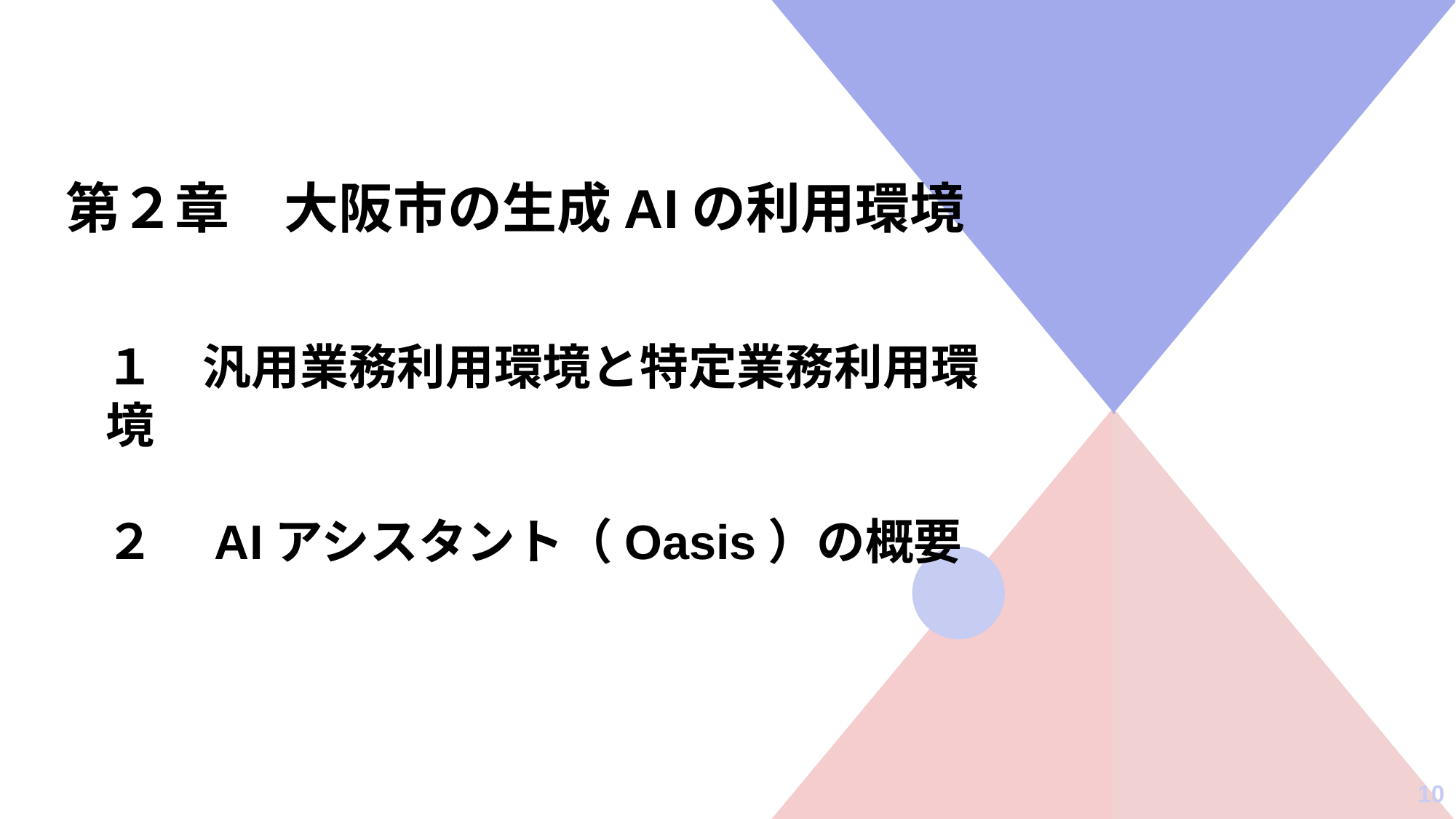

# 第２章　大阪市の生成AIの利用環境
１　汎用業務利用環境と特定業務利用環境

２　AIアシスタント（Oasis）の概要

10